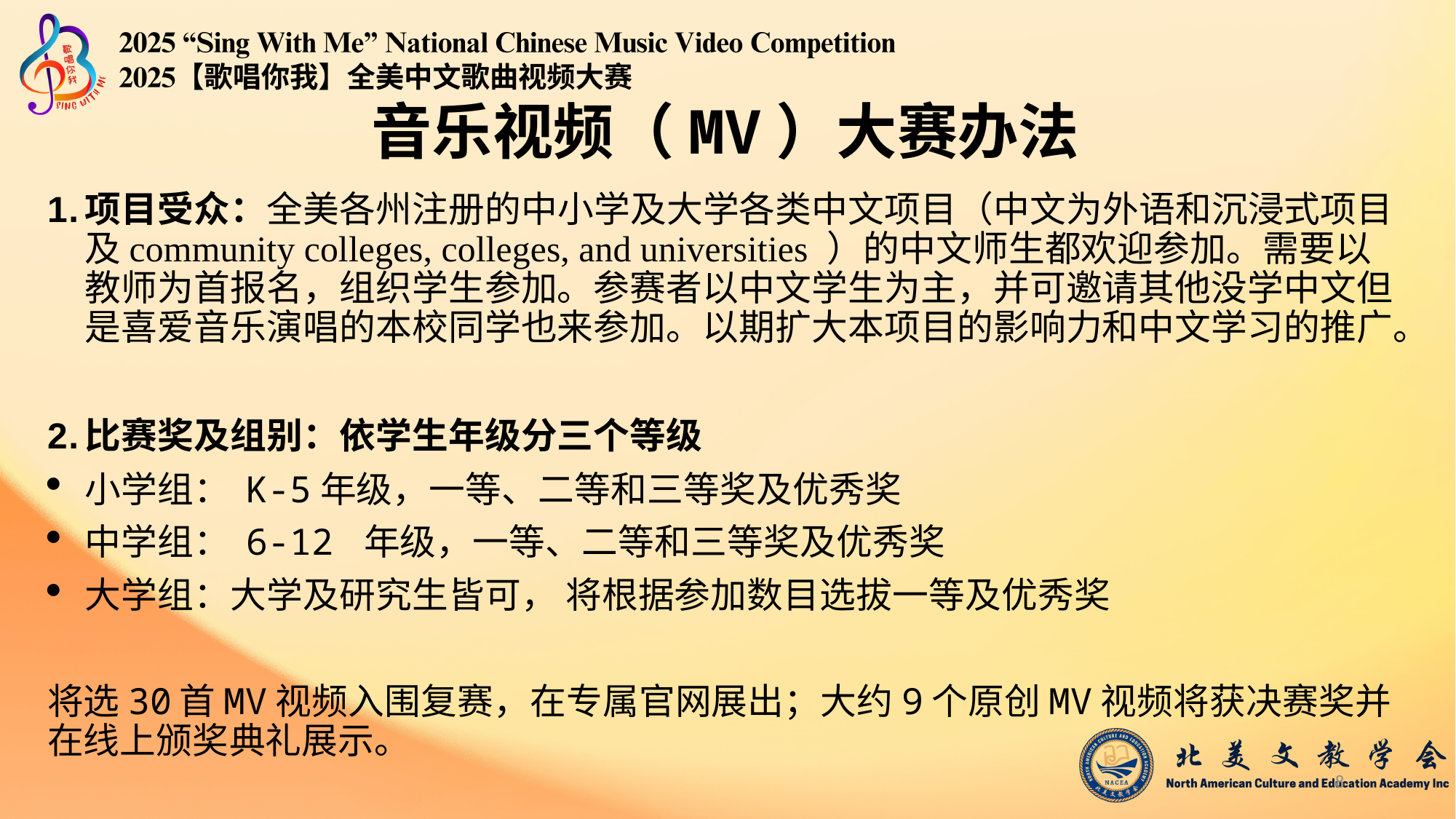

# 音乐视频（MV）大赛办法
项目受众：全美各州注册的中小学及大学各类中文项目（中文为外语和沉浸式项目及community colleges, colleges, and universities ）的中文师生都欢迎参加。需要以教师为首报名，组织学生参加。参赛者以中文学生为主，并可邀请其他没学中文但是喜爱音乐演唱的本校同学也来参加。以期扩大本项目的影响力和中文学习的推广。
比赛奖及组别：依学生年级分三个等级
小学组： K-5年级，一等、二等和三等奖及优秀奖
中学组： 6-12 年级，一等、二等和三等奖及优秀奖
大学组：大学及研究生皆可， 将根据参加数目选拔一等及优秀奖

将选30首MV视频入围复赛，在专属官网展出；大约9个原创MV视频将获决赛奖并在线上颁奖典礼展示。

8